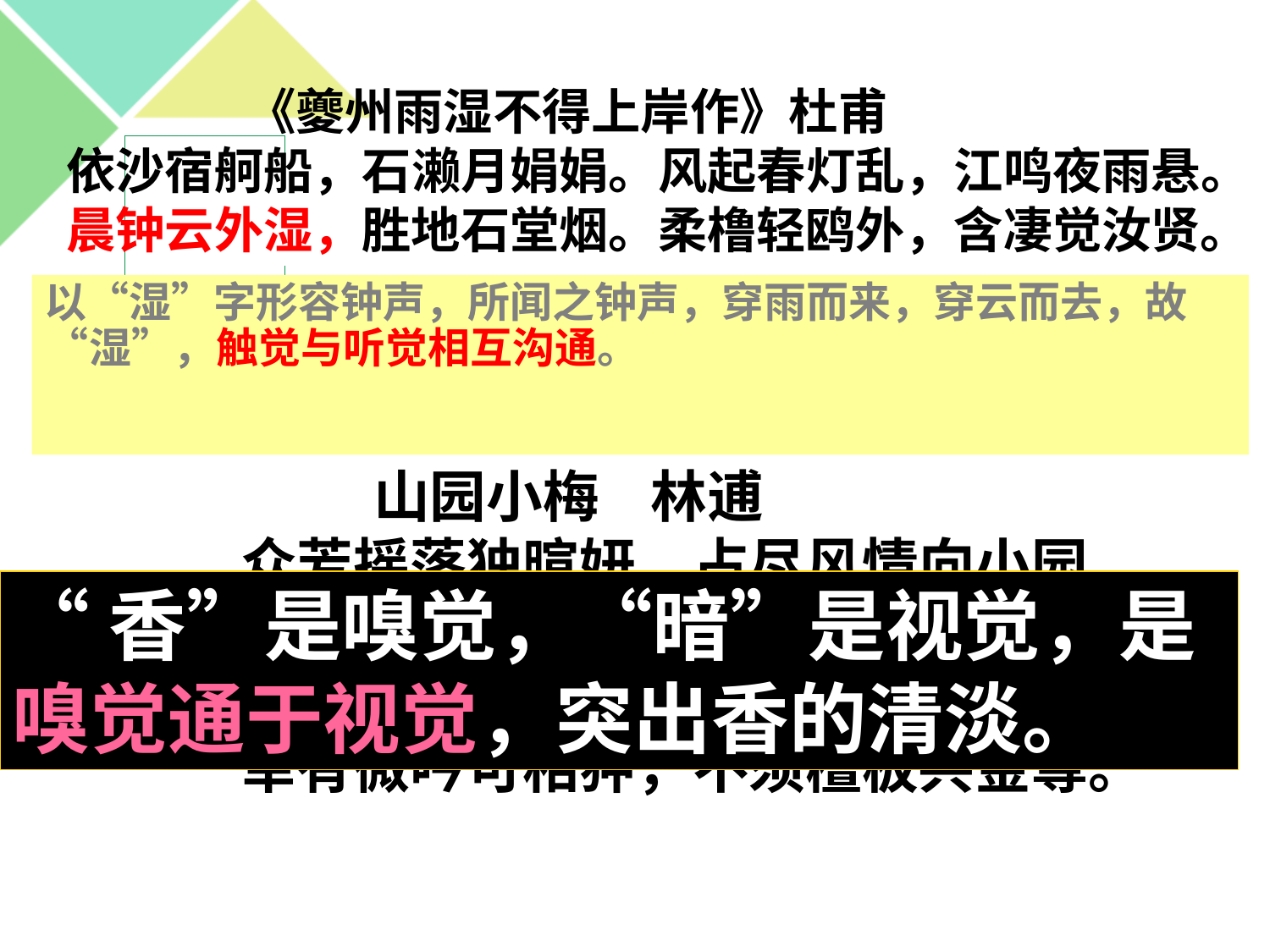

《夔州雨湿不得上岸作》杜甫
依沙宿舸船，石濑月娟娟。风起春灯乱，江鸣夜雨悬。
晨钟云外湿，胜地石堂烟。柔橹轻鸥外，含凄觉汝贤。
以“湿”字形容钟声，所闻之钟声，穿雨而来，穿云而去，故“湿”，触觉与听觉相互沟通。
                  山园小梅    林逋
　　众芳摇落独暄妍，占尽风情向小园。
　　疏影横斜水清浅，暗香浮动月黄昏。
　　霜禽欲下先偷眼，粉蝶如知合断魂。
　　幸有微吟可相狎，不须檀板共金尊。
“香”是嗅觉，“暗”是视觉，是嗅觉通于视觉，突出香的清淡。